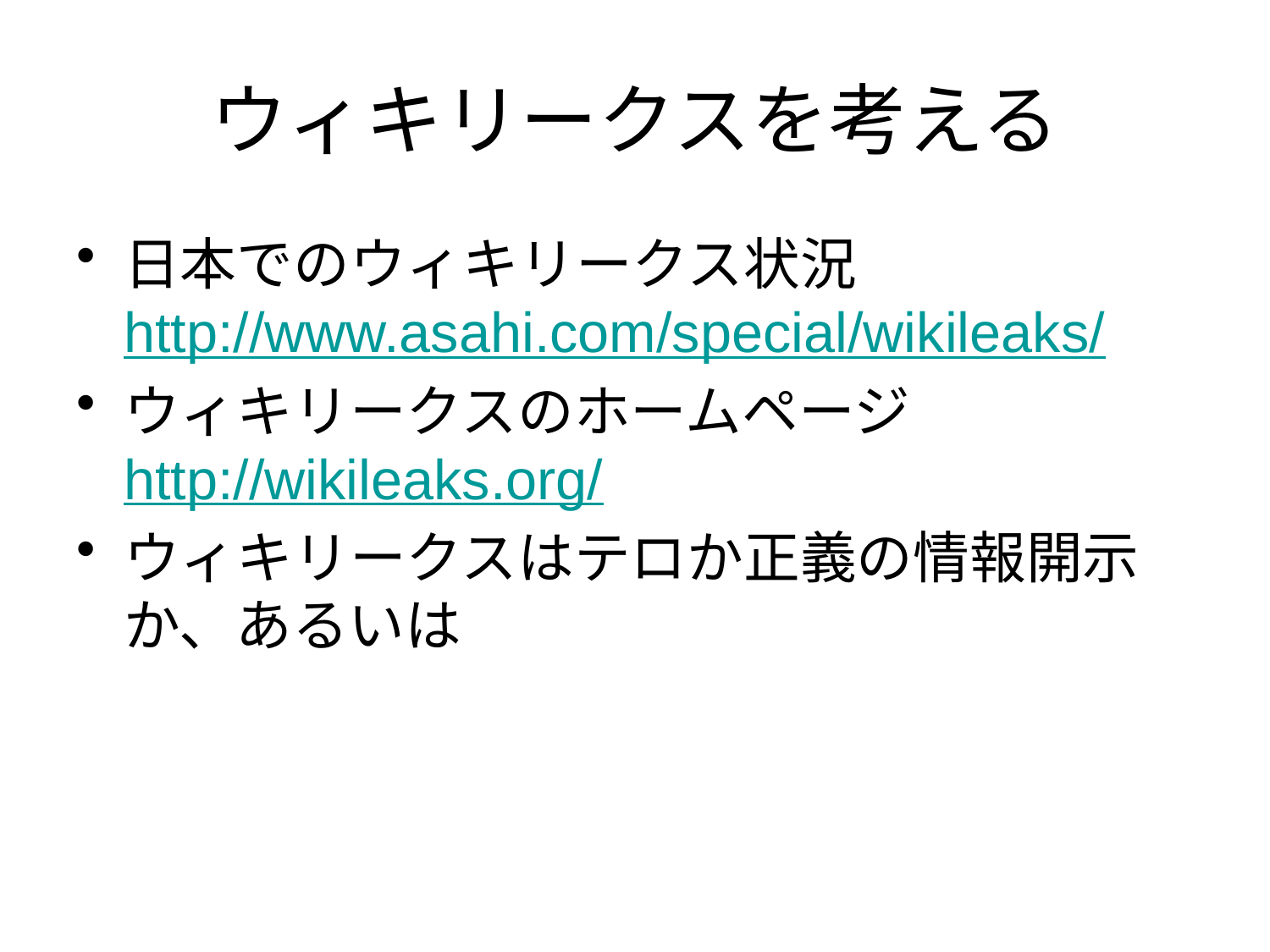

# ウィキリークスを考える
日本でのウィキリークス状況http://www.asahi.com/special/wikileaks/
ウィキリークスのホームページhttp://wikileaks.org/
ウィキリークスはテロか正義の情報開示か、あるいは